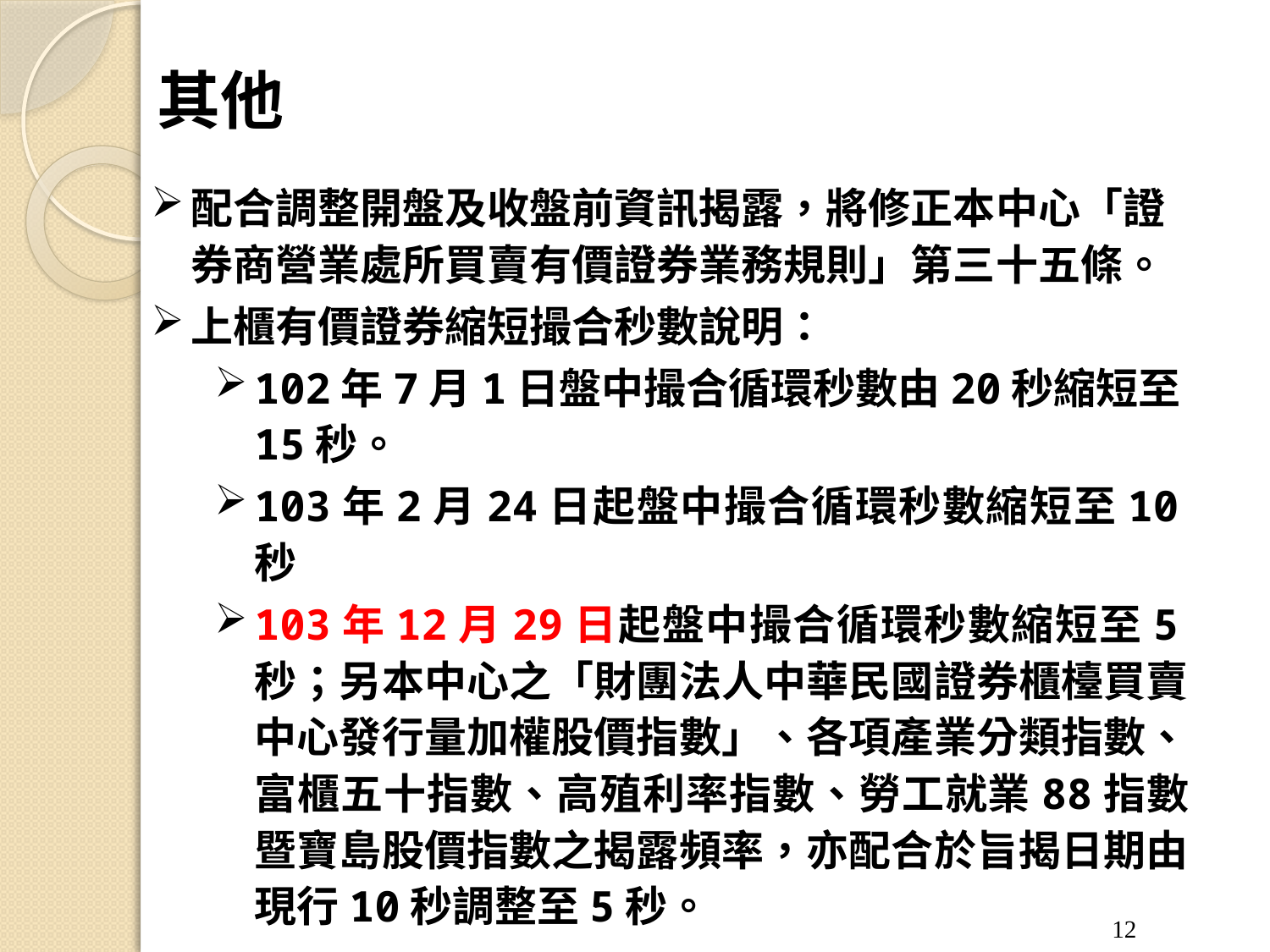

# 其他
配合調整開盤及收盤前資訊揭露，將修正本中心「證券商營業處所買賣有價證券業務規則」第三十五條。
上櫃有價證券縮短撮合秒數說明：
102年7月1日盤中撮合循環秒數由20秒縮短至15秒。
103年2月24日起盤中撮合循環秒數縮短至10秒
103年12月29日起盤中撮合循環秒數縮短至5秒；另本中心之「財團法人中華民國證券櫃檯買賣中心發行量加權股價指數」、各項產業分類指數、富櫃五十指數、高殖利率指數、勞工就業88指數暨寶島股價指數之揭露頻率，亦配合於旨揭日期由現行10秒調整至5秒。

12